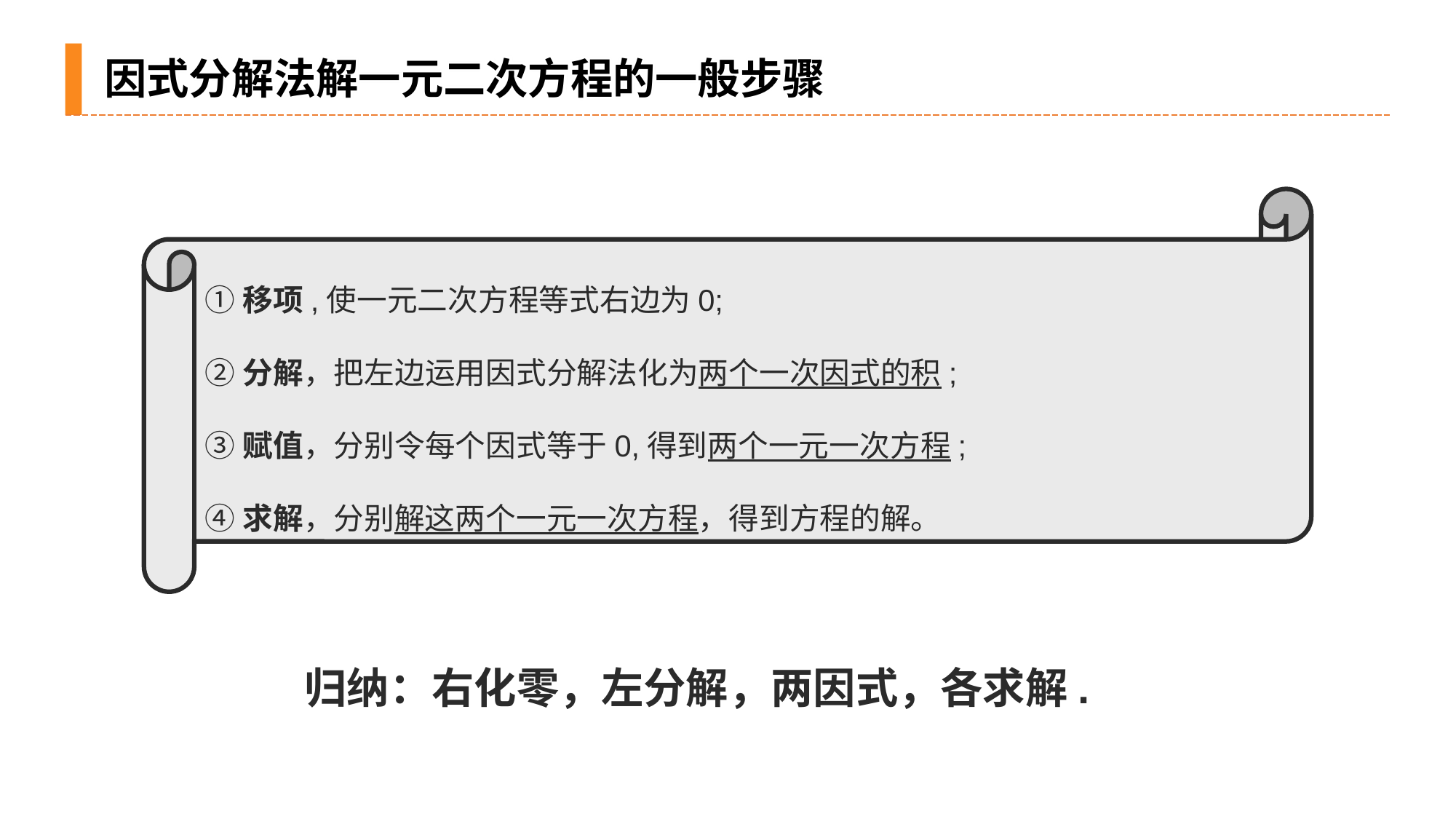

因式分解法解一元二次方程的一般步骤
①移项,使一元二次方程等式右边为0;
②分解，把左边运用因式分解法化为两个一次因式的积;
③赋值，分别令每个因式等于0,得到两个一元一次方程;
④求解，分别解这两个一元一次方程，得到方程的解。
归纳：右化零，左分解，两因式，各求解.